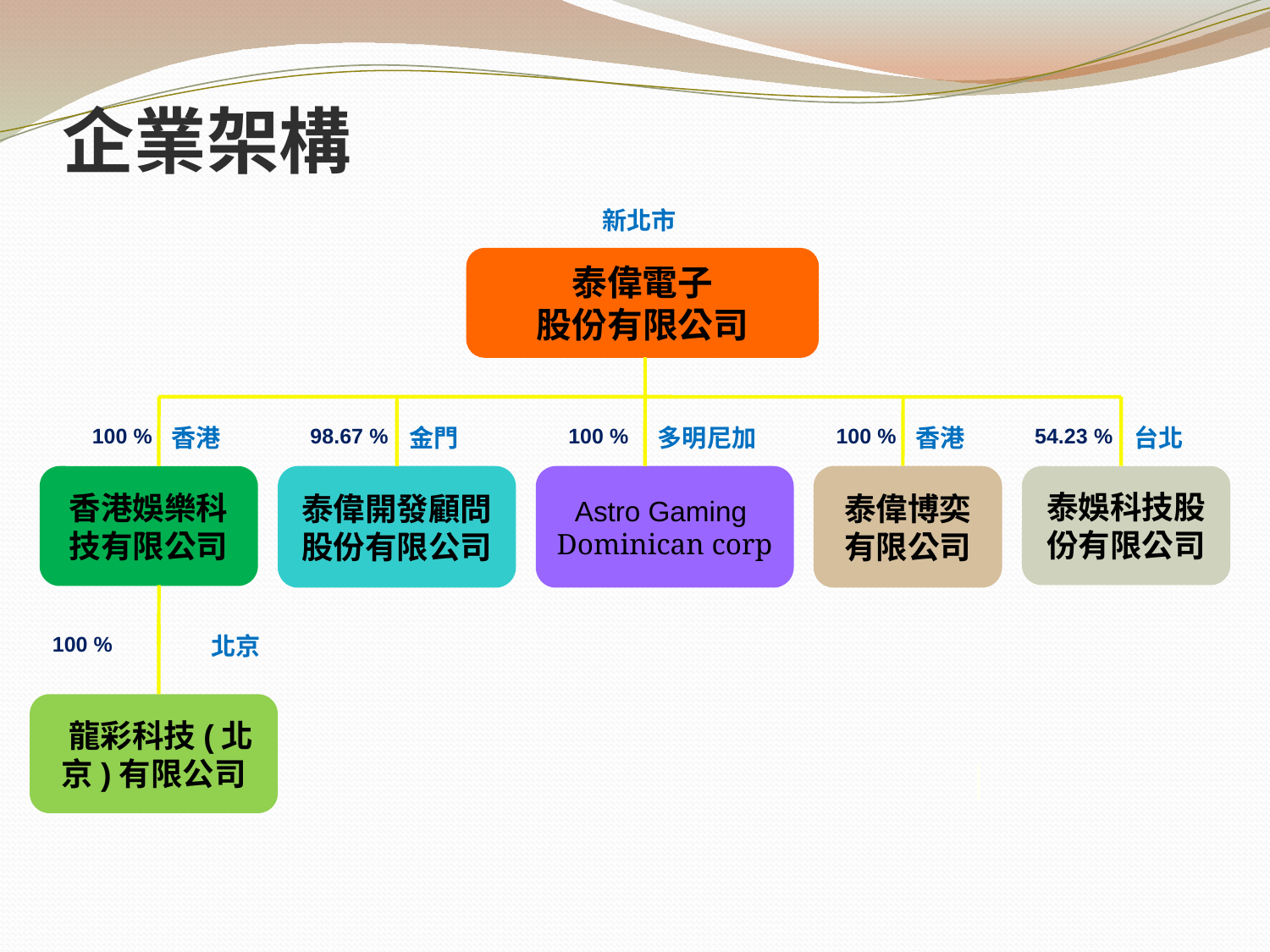

企業架構
新北市
泰偉電子
股份有限公司
100 %
香港
98.67 %
金門
100 %
多明尼加
100 %
香港
54.23 %
台北
香港娛樂科技有限公司
泰偉開發顧問
股份有限公司
Astro Gaming
Dominican corp
泰偉博奕有限公司
泰娛科技股份有限公司
100 %
北京
 龍彩科技(北京)有限公司